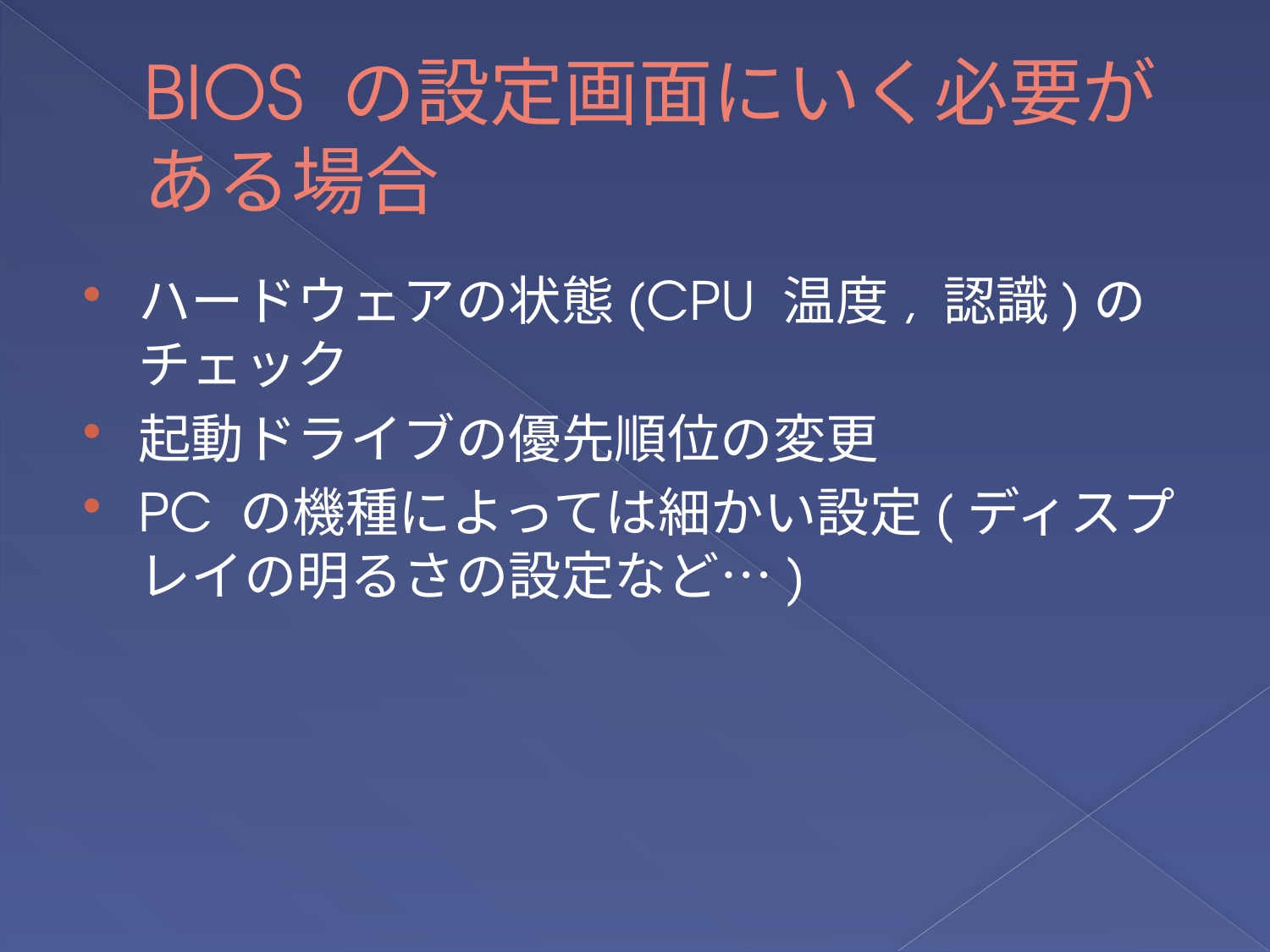

# BIOS の設定画面にいく必要がある場合
ハードウェアの状態(CPU 温度, 認識)のチェック
起動ドライブの優先順位の変更
PC の機種によっては細かい設定(ディスプレイの明るさの設定など…)